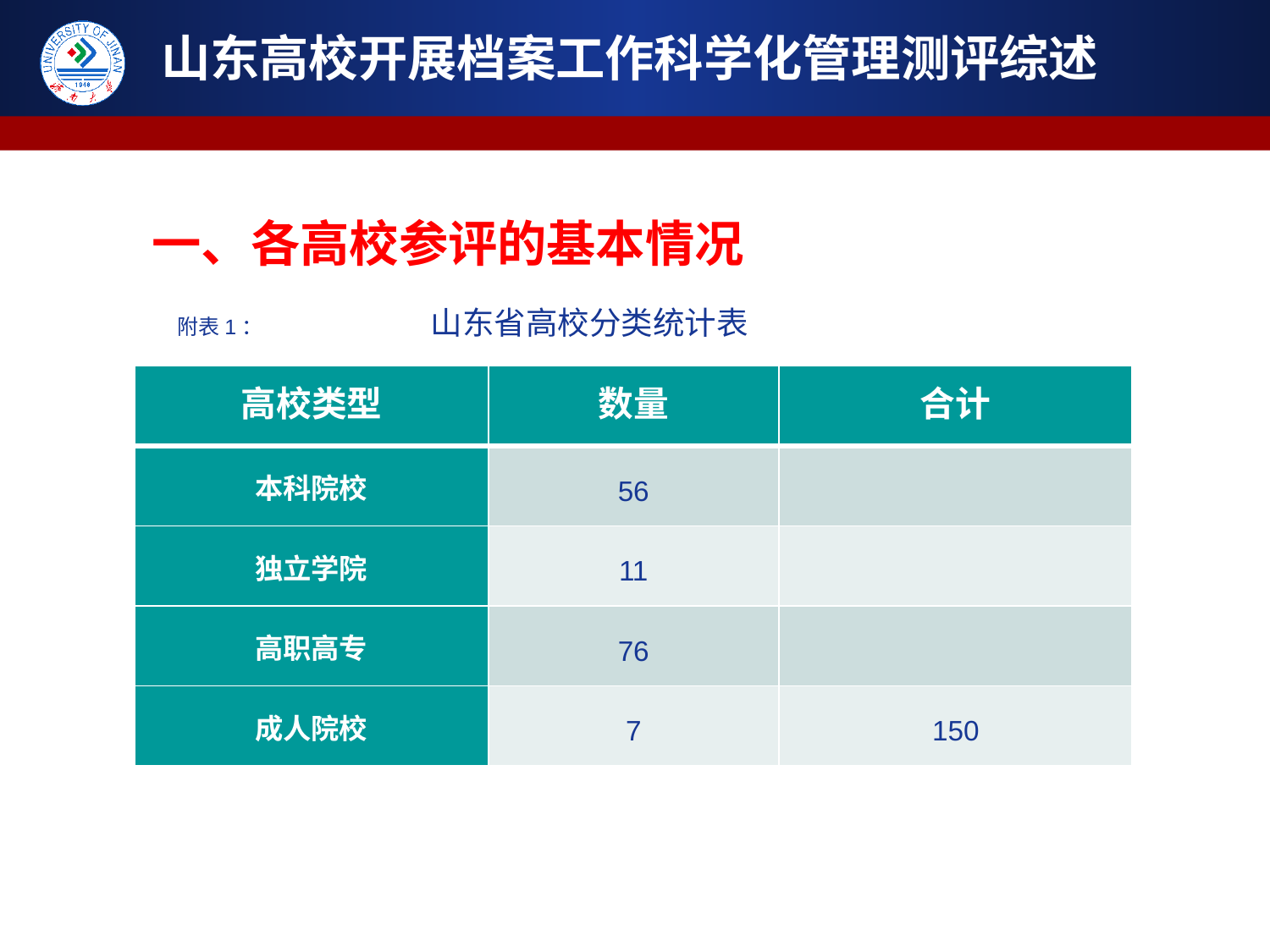

一、各高校参评的基本情况
附表1：                                    山东省高校分类统计表
| 高校类型 | 数量 | 合计 |
| --- | --- | --- |
| 本科院校 | 56 |  |
| 独立学院 | 11 |  |
| 高职高专 | 76 |  |
| 成人院校 | 7 | 150 |